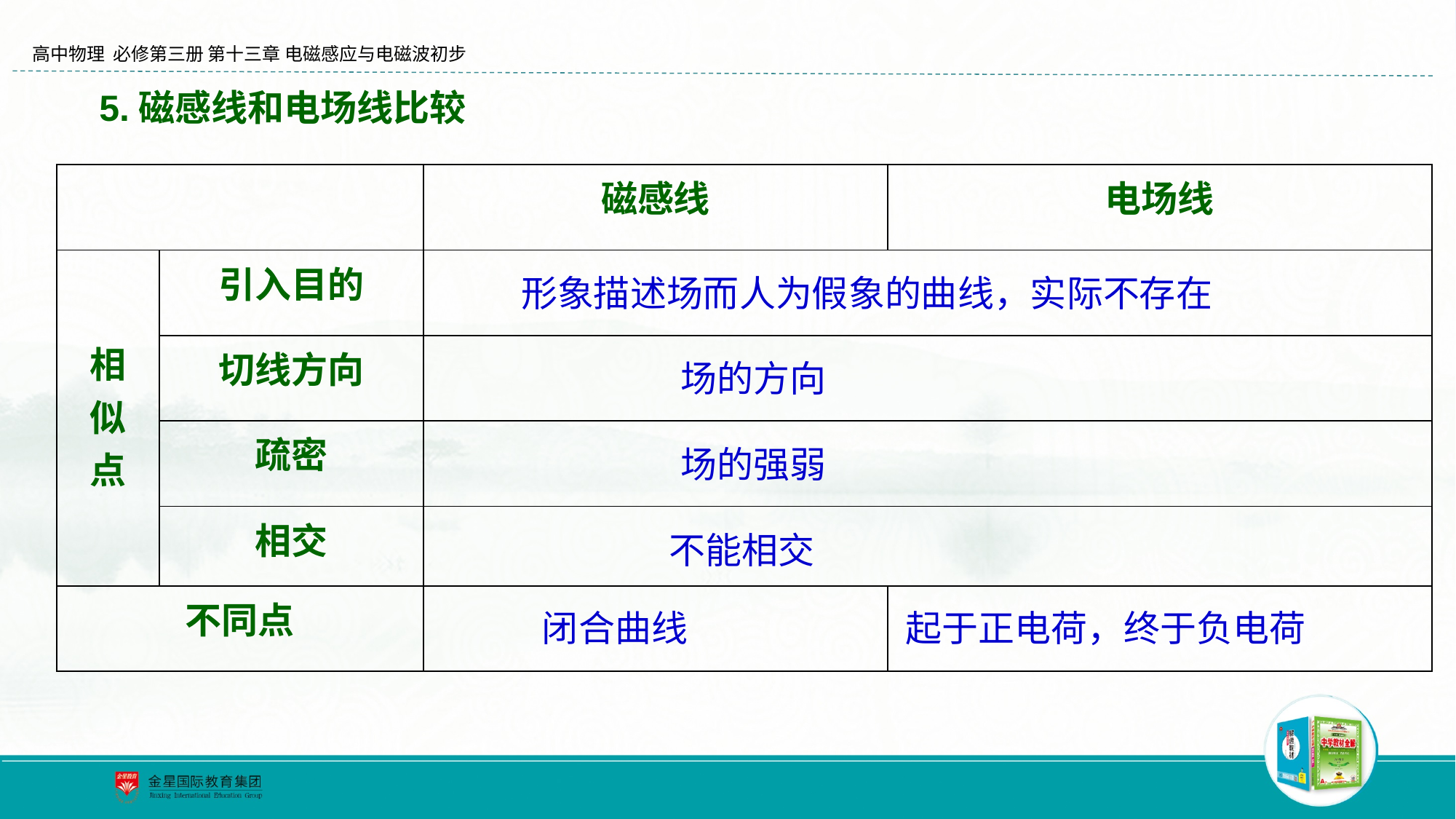

5.磁感线和电场线比较
|  |  | 磁感线 | 电场线 |
| --- | --- | --- | --- |
| 相 似 点 | 引入目的 |  |  |
|  | 切线方向 |  |  |
|  | 疏密 |  |  |
|  | 相交 |  |  |
| 不同点 |  |  |  |
形象描述场而人为假象的曲线，实际不存在
场的方向

场的强弱
不能相交
闭合曲线
起于正电荷，终于负电荷